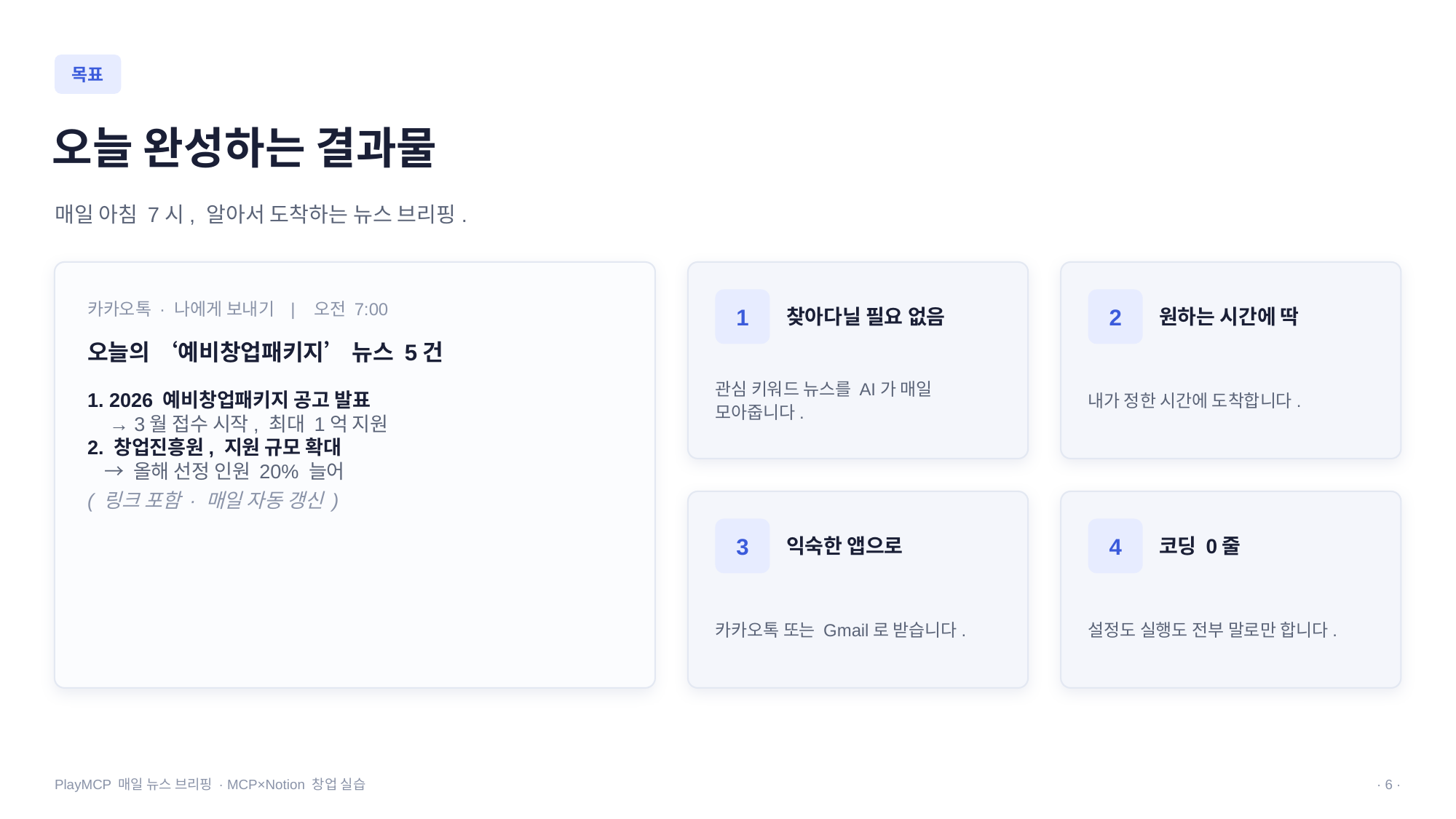

목표
오늘 완성하는 결과물
매일 아침 7시, 알아서 도착하는 뉴스 브리핑.

찾아다닐 필요 없음
원하는 시간에 딱
카카오톡 · 나에게 보내기   |   오전 7:00

1

2
오늘의 ‘예비창업패키지’ 뉴스 5건
관심 키워드 뉴스를 AI가 매일 모아줍니다.
내가 정한 시간에 도착합니다.
1. 2026 예비창업패키지 공고 발표
    → 3월 접수 시작, 최대 1억 지원
2. 창업진흥원, 지원 규모 확대
    → 올해 선정 인원 20% 늘어
( 링크 포함 · 매일 자동 갱신 )

익숙한 앱으로
코딩 0줄

3

4
카카오톡 또는 Gmail로 받습니다.
설정도 실행도 전부 말로만 합니다.
PlayMCP 매일 뉴스 브리핑 · MCP×Notion 창업 실습
· 6 ·